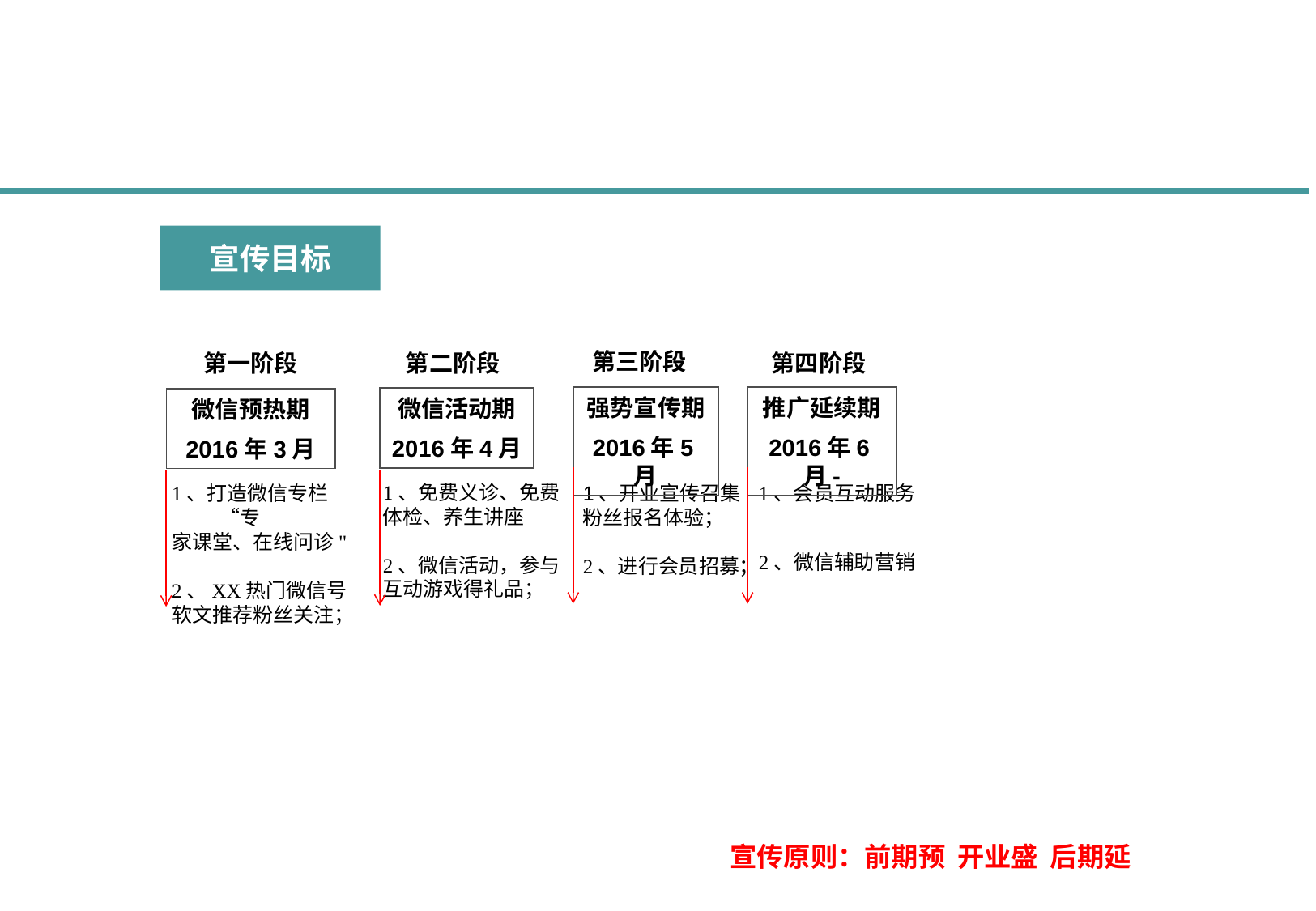

宣传目标
第三阶段
第一阶段
第二阶段
第四阶段
强势宣传期
2016年5月
推广延续期
2016年6月-
微信活动期
2016年4月
微信预热期
2016年3月
1、免费义诊、免费
体检、养生讲座

2、微信活动，参与
互动游戏得礼品；
1、开业宣传召集
粉丝报名体验；

2、进行会员招募；
1、会员互动服务

2、微信辅助营销
1、打造微信专栏“专
家课堂、在线问诊"

2、XX热门微信号
软文推荐粉丝关注；

宣传原则：前期预  开业盛  后期延